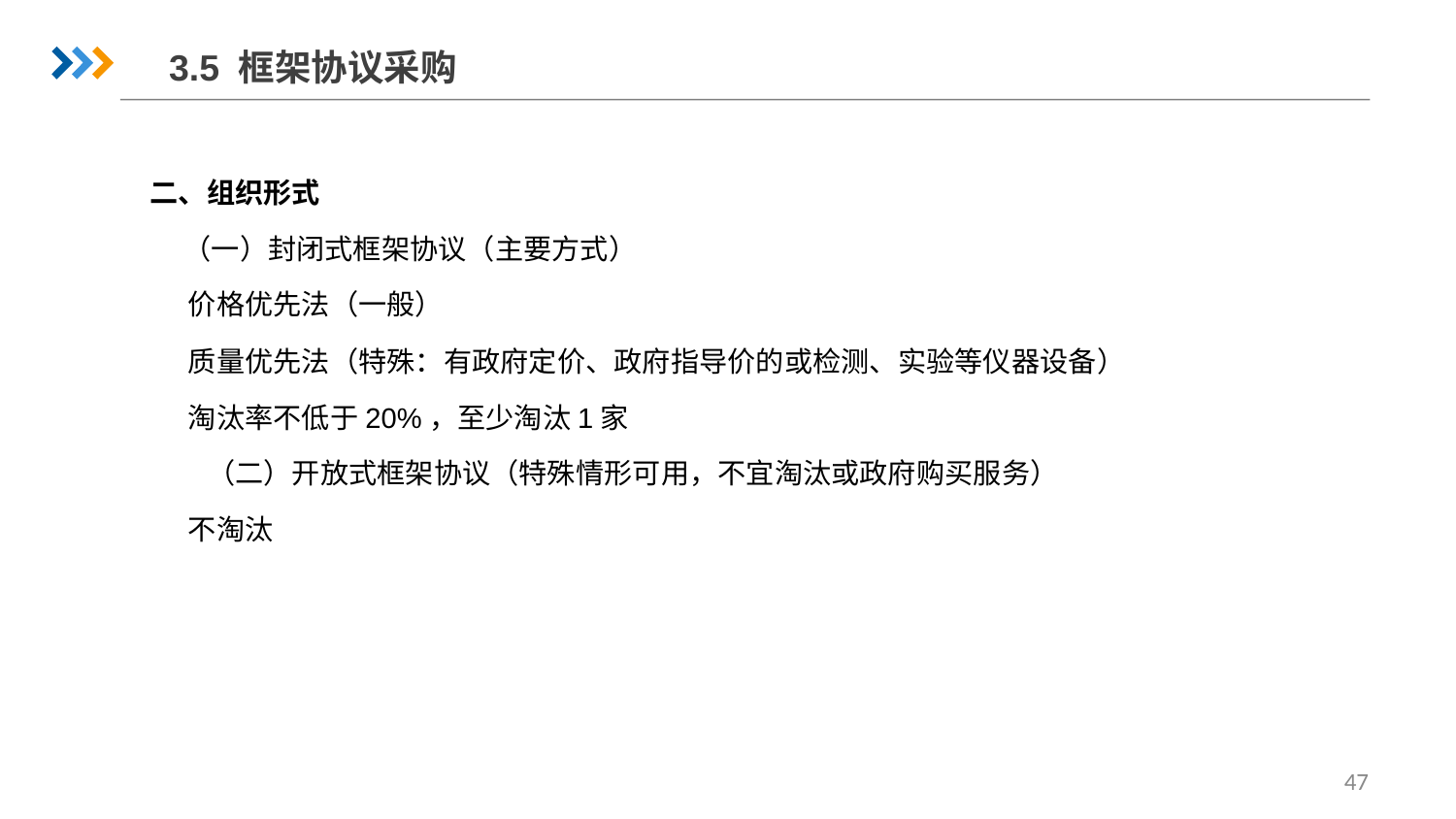

3.5 框架协议采购

二、组织形式
    （一）封闭式框架协议（主要方式）
     价格优先法（一般）
     质量优先法（特殊：有政府定价、政府指导价的或检测、实验等仪器设备）
     淘汰率不低于20%，至少淘汰1家
　　（二）开放式框架协议（特殊情形可用，不宜淘汰或政府购买服务）
     不淘汰
47